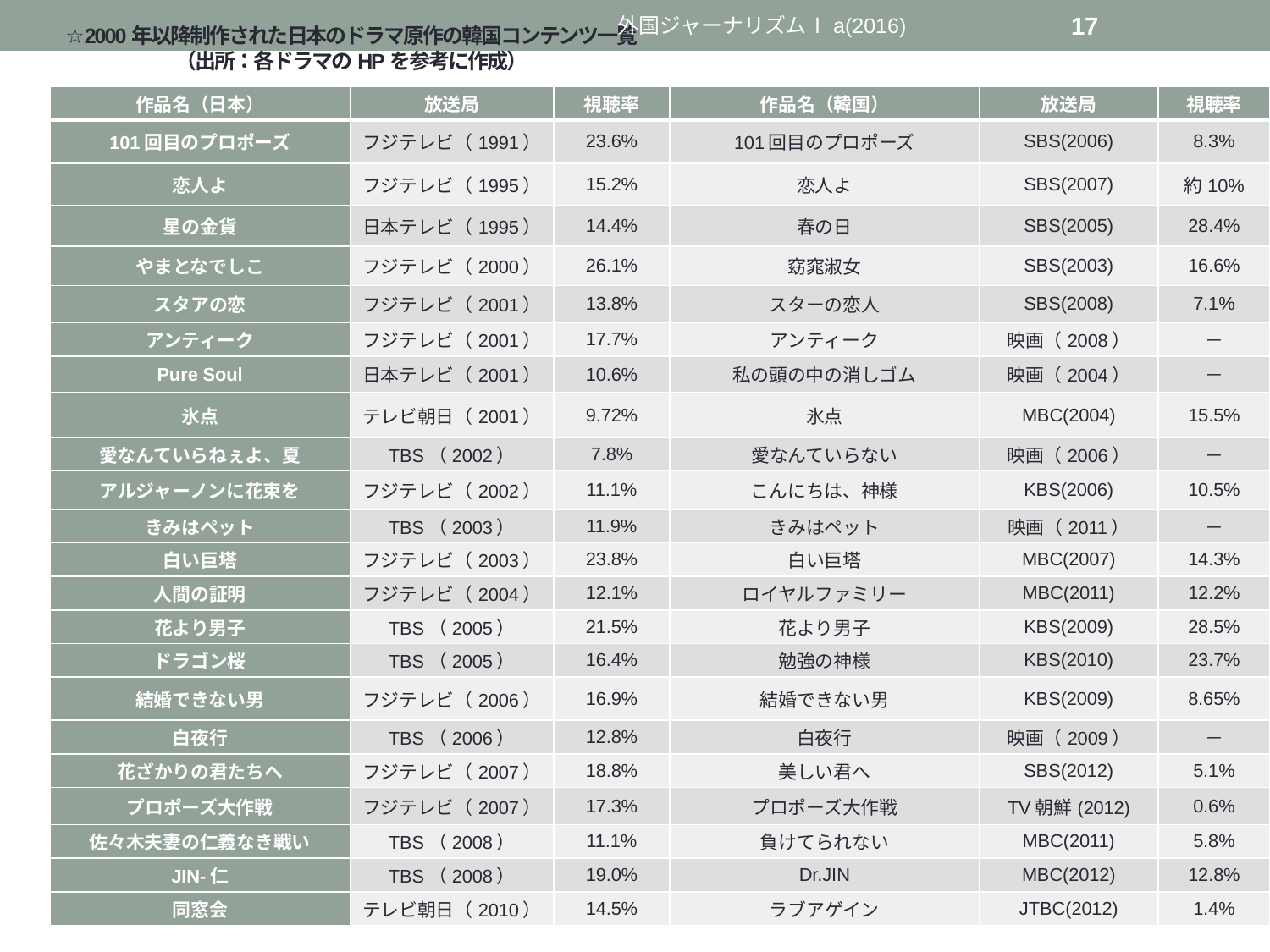

外国ジャーナリズムⅠa(2016)
17
☆2000年以降制作された日本のドラマ原作の韓国コンテンツ一覧
（出所：各ドラマのHPを参考に作成）
| 作品名（日本） | 放送局 | 視聴率 | 作品名（韓国） | 放送局 | 視聴率 |
| --- | --- | --- | --- | --- | --- |
| 101回目のプロポーズ | フジテレビ（1991） | 23.6% | 101回目のプロポーズ | SBS(2006) | 8.3% |
| 恋人よ | フジテレビ（1995） | 15.2% | 恋人よ | SBS(2007) | 約10% |
| 星の金貨 | 日本テレビ（1995） | 14.4% | 春の日 | SBS(2005) | 28.4% |
| やまとなでしこ | フジテレビ（2000） | 26.1% | 窈窕淑女 | SBS(2003) | 16.6% |
| スタアの恋 | フジテレビ（2001） | 13.8% | スターの恋人 | SBS(2008) | 7.1% |
| アンティーク | フジテレビ（2001） | 17.7% | アンティーク | 映画（2008） | － |
| Pure Soul | 日本テレビ（2001） | 10.6% | 私の頭の中の消しゴム | 映画（2004） | － |
| 氷点 | テレビ朝日（2001） | 9.72% | 氷点 | MBC(2004) | 15.5% |
| 愛なんていらねぇよ、夏 | TBS（2002） | 7.8% | 愛なんていらない | 映画（2006） | － |
| アルジャーノンに花束を | フジテレビ（2002） | 11.1% | こんにちは、神様 | KBS(2006) | 10.5% |
| きみはペット | TBS（2003） | 11.9% | きみはペット | 映画（2011） | － |
| 白い巨塔 | フジテレビ（2003） | 23.8% | 白い巨塔 | MBC(2007) | 14.3% |
| 人間の証明 | フジテレビ（2004） | 12.1% | ロイヤルファミリー | MBC(2011) | 12.2% |
| 花より男子 | TBS（2005） | 21.5% | 花より男子 | KBS(2009) | 28.5% |
| ドラゴン桜 | TBS（2005） | 16.4% | 勉強の神様 | KBS(2010) | 23.7% |
| 結婚できない男 | フジテレビ（2006） | 16.9% | 結婚できない男 | KBS(2009) | 8.65% |
| 白夜行 | TBS（2006） | 12.8% | 白夜行 | 映画（2009） | － |
| 花ざかりの君たちへ | フジテレビ（2007） | 18.8% | 美しい君へ | SBS(2012) | 5.1% |
| プロポーズ大作戦 | フジテレビ（2007） | 17.3% | プロポーズ大作戦 | TV朝鮮(2012) | 0.6% |
| 佐々木夫妻の仁義なき戦い | TBS（2008） | 11.1% | 負けてられない | MBC(2011) | 5.8% |
| JIN-仁 | TBS（2008） | 19.0% | Dr.JIN | MBC(2012) | 12.8% |
| 同窓会 | テレビ朝日（2010） | 14.5% | ラブアゲイン | JTBC(2012) | 1.4% |